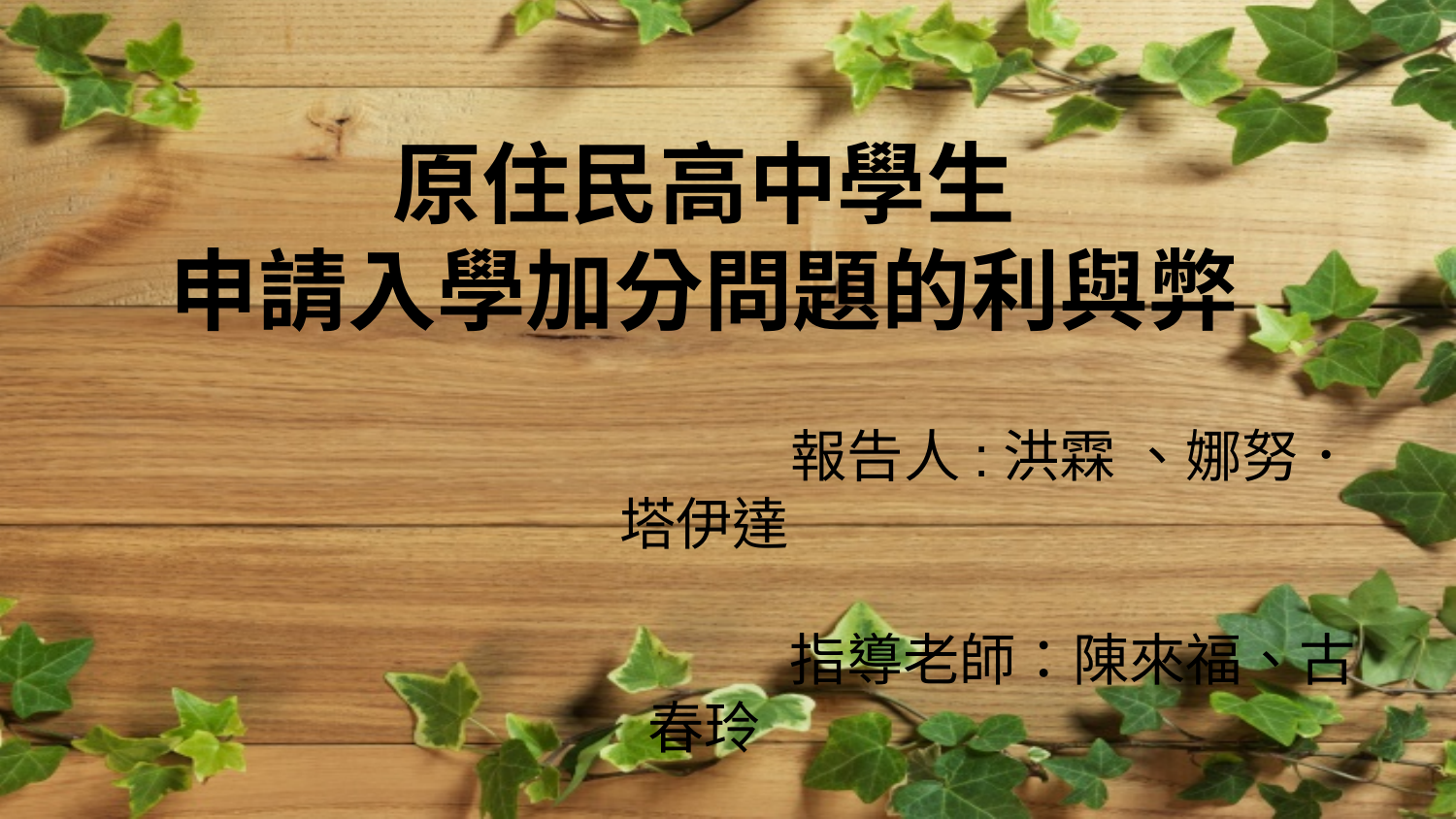

原住民高中學生
申請入學加分問題的利與弊

報告人:洪霖 、娜努．塔伊達

指導老師：陳來福、古春玲